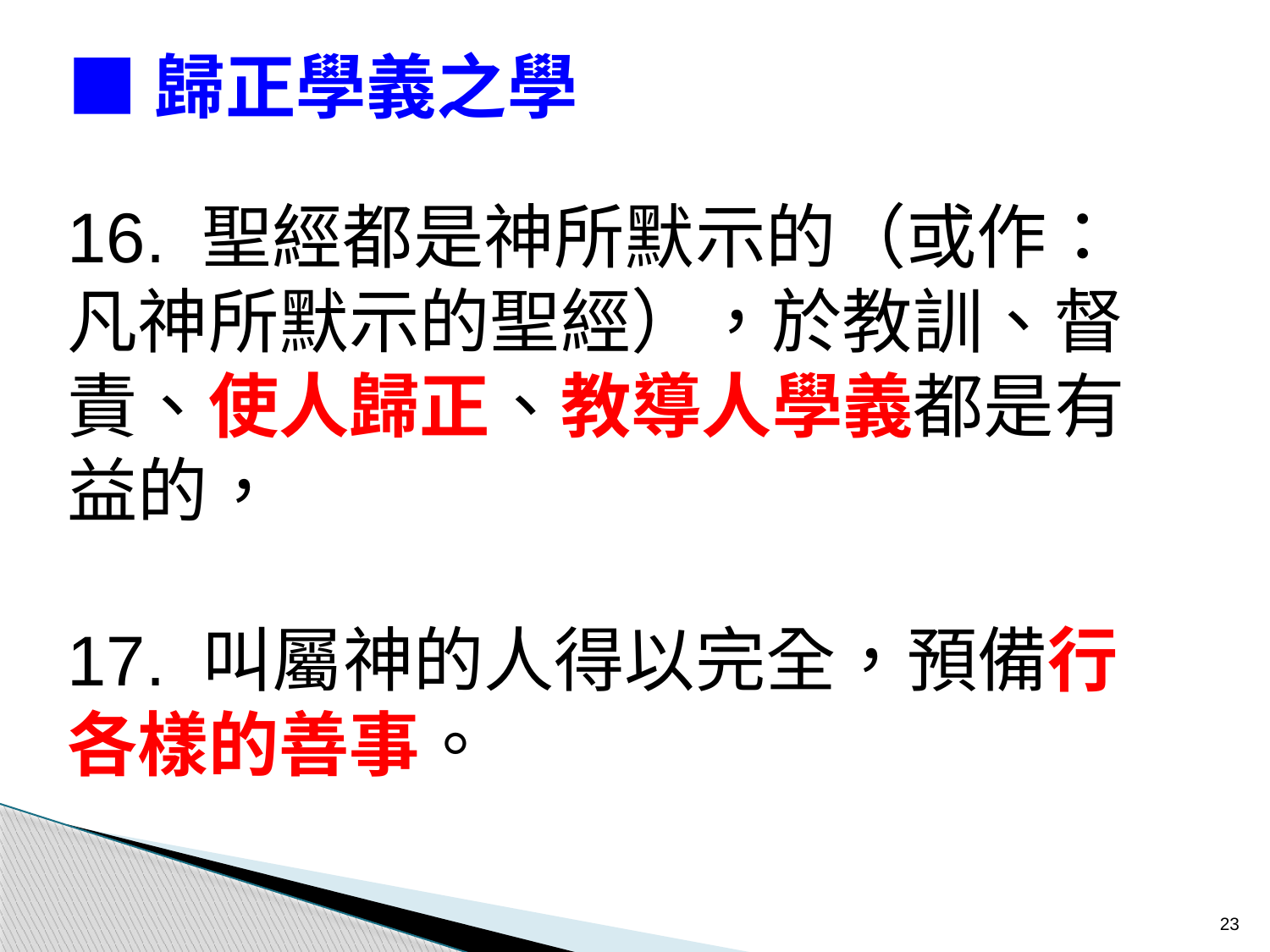

■歸正學義之學
16. 聖經都是神所默示的（或作：凡神所默示的聖經），於教訓、督責、使人歸正、教導人學義都是有益的，

17. 叫屬神的人得以完全，預備行各樣的善事。
23